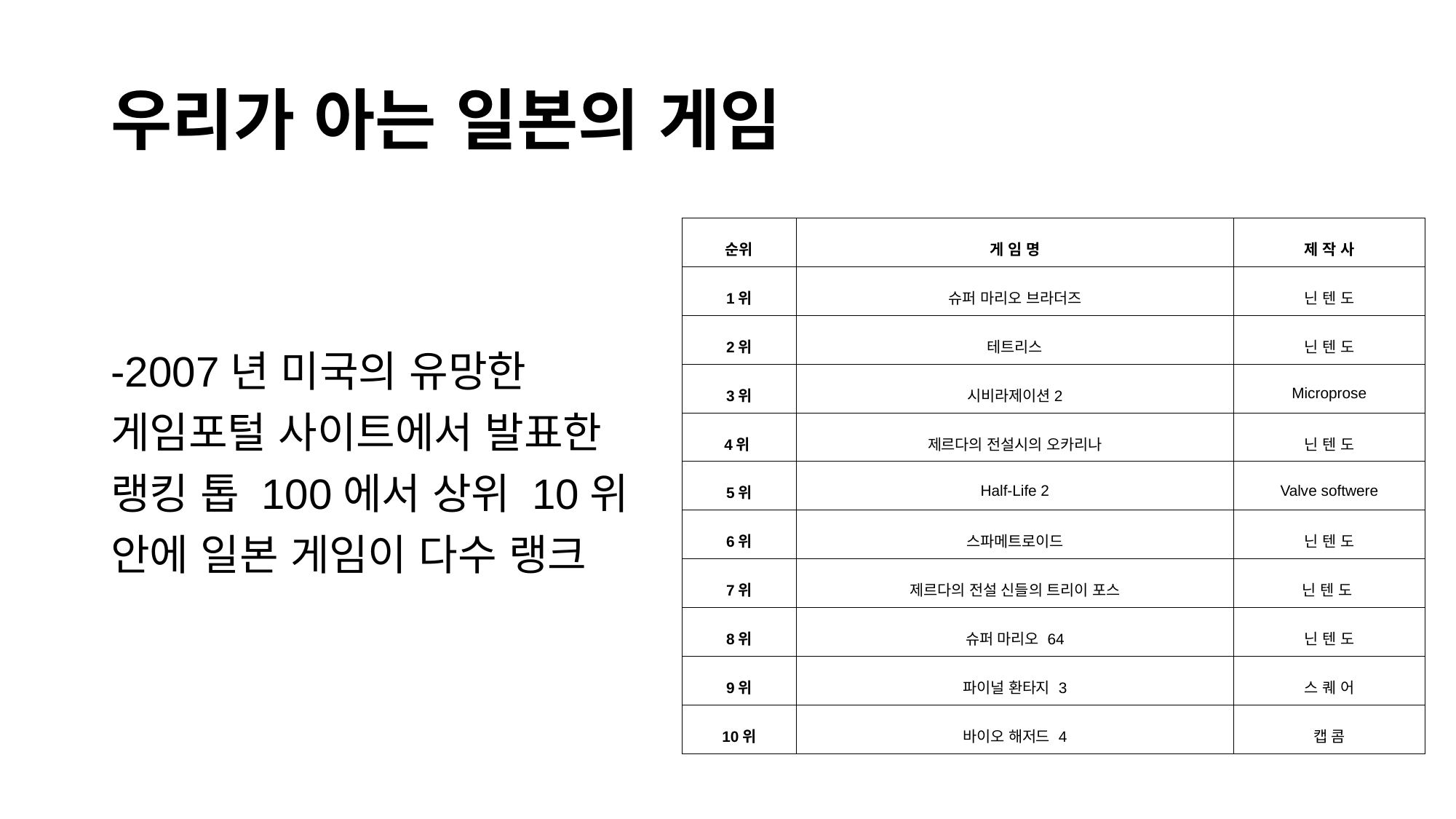

# 우리가 아는 일본의 게임

-2007년 미국의 유망한
게임포털 사이트에서 발표한
랭킹 톱 100에서 상위 10위
안에 일본 게임이 다수 랭크

| 순위 | 게 임 명 | 제 작 사 |
| --- | --- | --- |
| 1위 | 슈퍼 마리오 브라더즈 | 닌 텐 도 |
| 2위 | 테트리스 | 닌 텐 도 |
| 3위 | 시비라제이션2 | Microprose |
| 4위 | 제르다의 전설시의 오카리나 | 닌 텐 도 |
| 5위 | Half-Life 2 | Valve softwere |
| 6위 | 스파메트로이드 | 닌 텐 도 |
| 7위 | 제르다의 전설 신들의 트리이 포스 | 닌 텐 도 |
| 8위 | 슈퍼 마리오 64 | 닌 텐 도 |
| 9위 | 파이널 환타지 3 | 스 퀘 어 |
| 10위 | 바이오 해저드 4 | 캡 콤 |